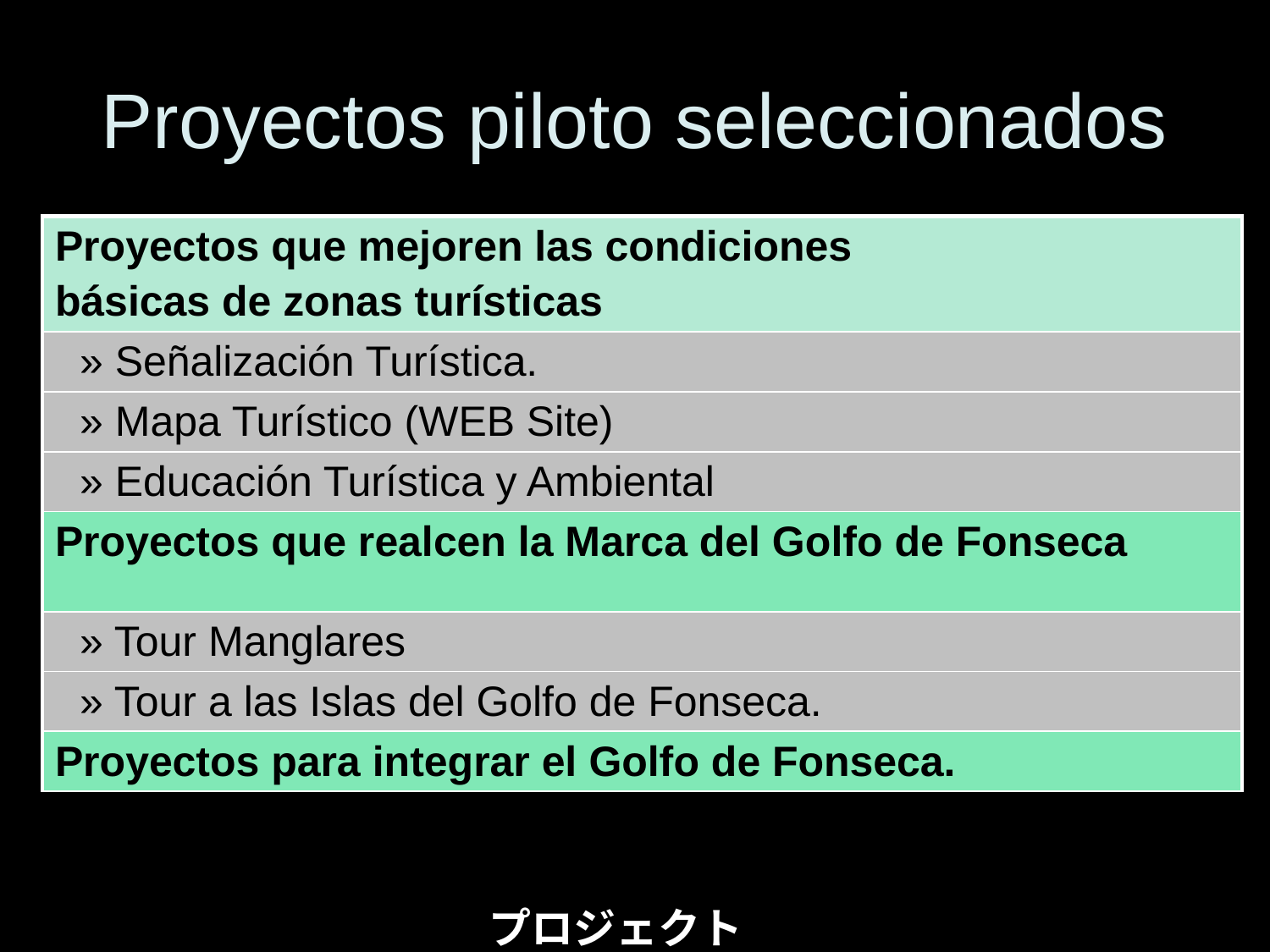

# Proyectos piloto seleccionados
| Proyectos que mejoren las condiciones básicas de zonas turísticas |
| --- |
| » Señalización Turística. |
| » Mapa Turístico (WEB Site) |
| » Educación Turística y Ambiental |
| Proyectos que realcen la Marca del Golfo de Fonseca |
| » Tour Manglares |
| » Tour a las Islas del Golfo de Fonseca. |
| Proyectos para integrar el Golfo de Fonseca. |

プロジェクト